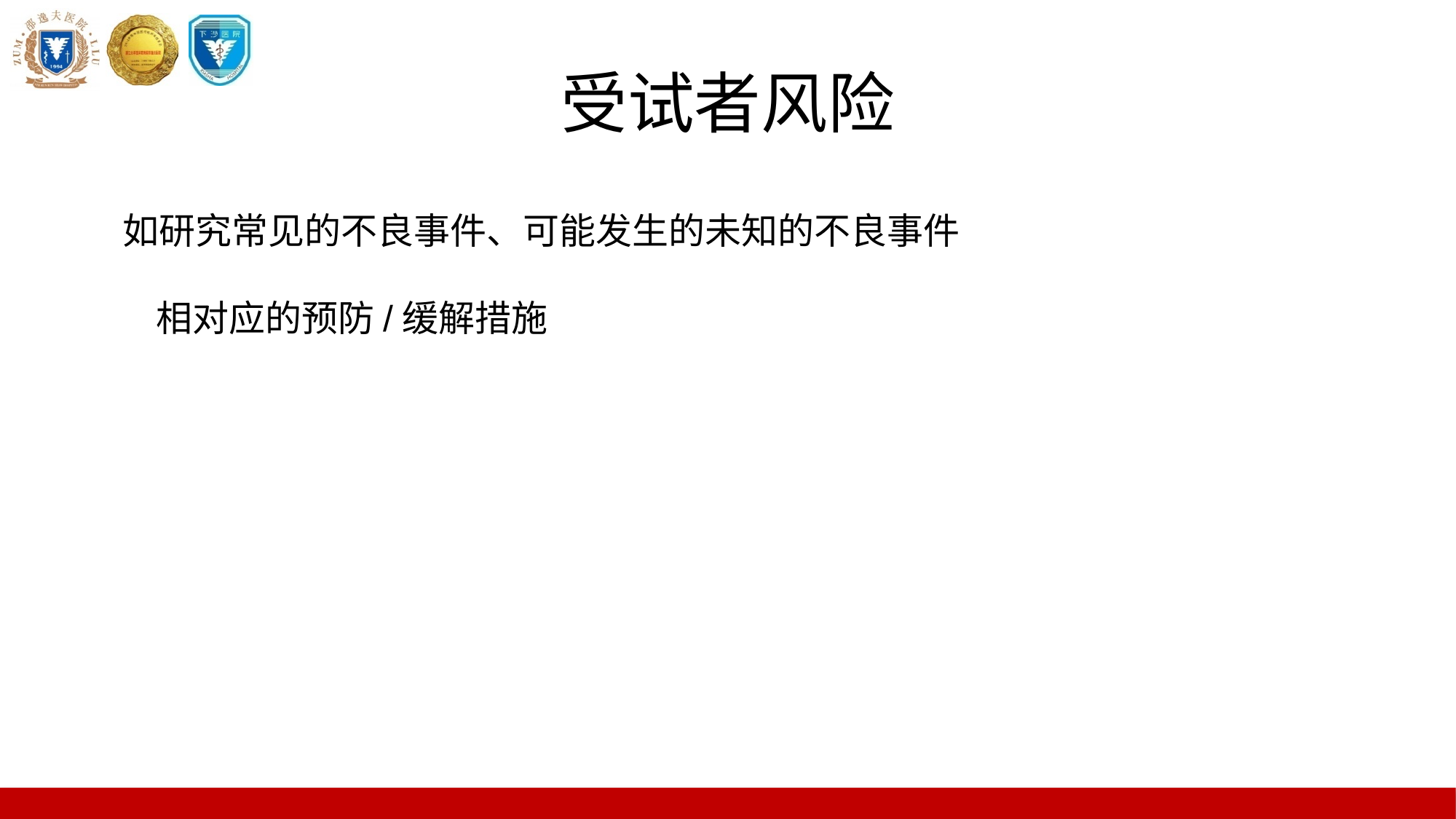

# 受试者风险
如研究常见的不良事件、可能发生的未知的不良事件

   相对应的预防/缓解措施